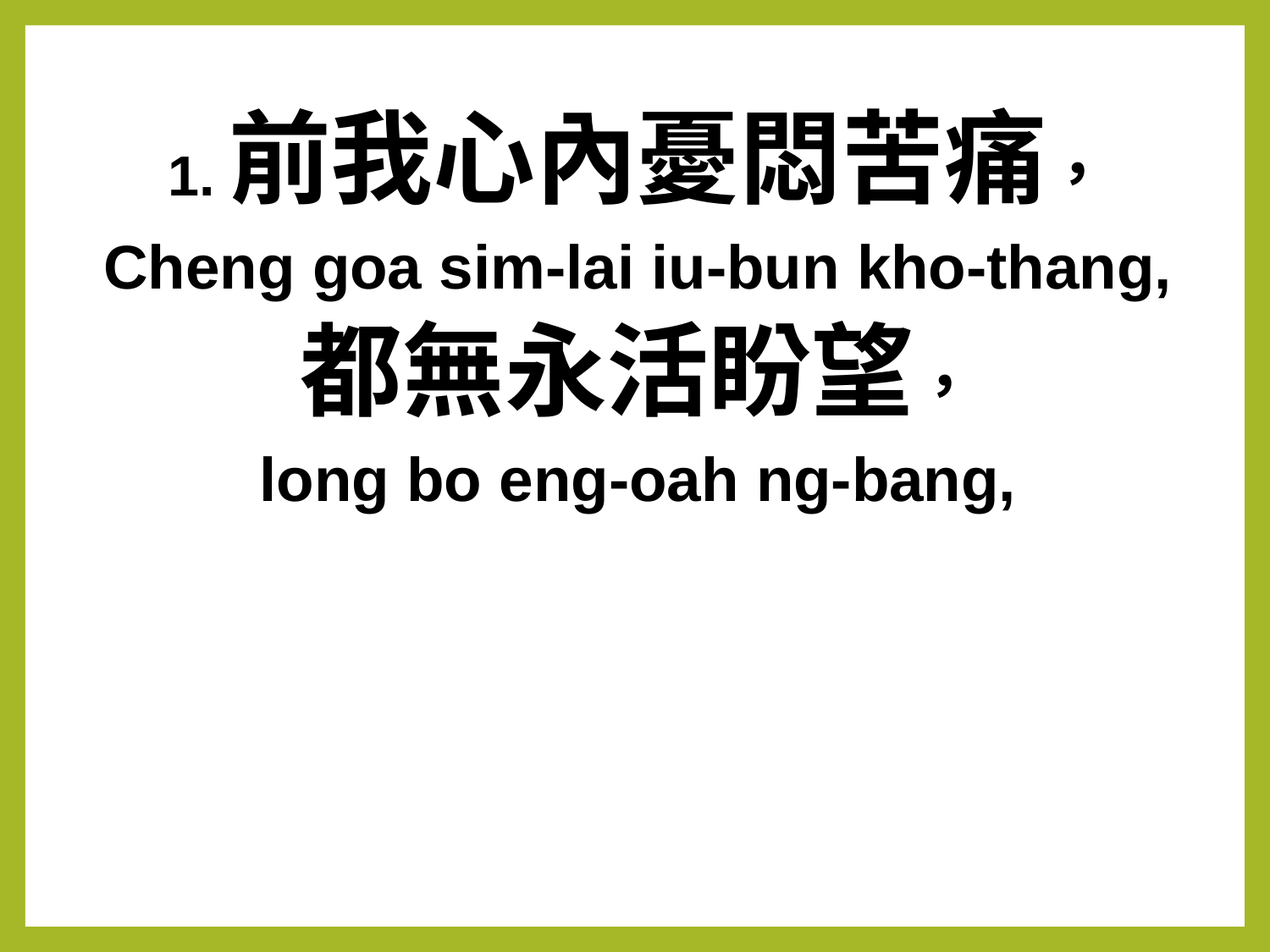

1.前我心內憂悶苦痛，
Cheng goa sim-lai iu-bun kho-thang,
都無永活盼望，
long bo eng-oah ng-bang,